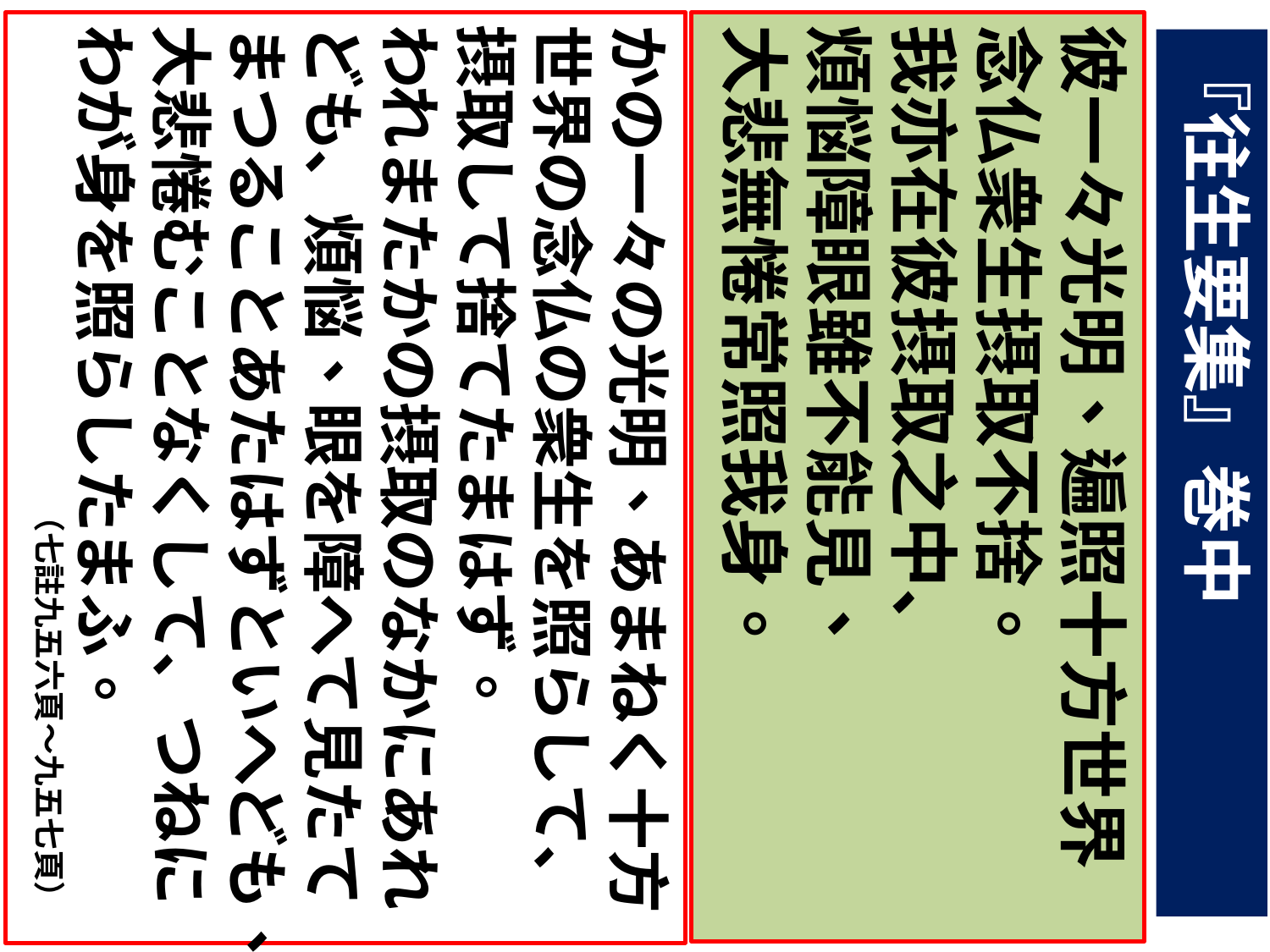

かの一々の光明、あまねく十方世界の念仏の衆生を照らして、摂取して捨てたまはず。
われまたかの摂取のなかにあれども、煩悩、眼を障へて見たてまつることあたはずといへども、大悲惓むことなくして、つねにわが身を照らしたまふ。
　　　　　　　　　　　　　　　（七註九五六頁～九五七頁）
彼一々光明、遍照十方世界念仏衆生摂取不捨。
我亦在彼摂取之中、
煩悩障眼雖不能見、
大悲無惓常照我身。
『往生要集』巻中